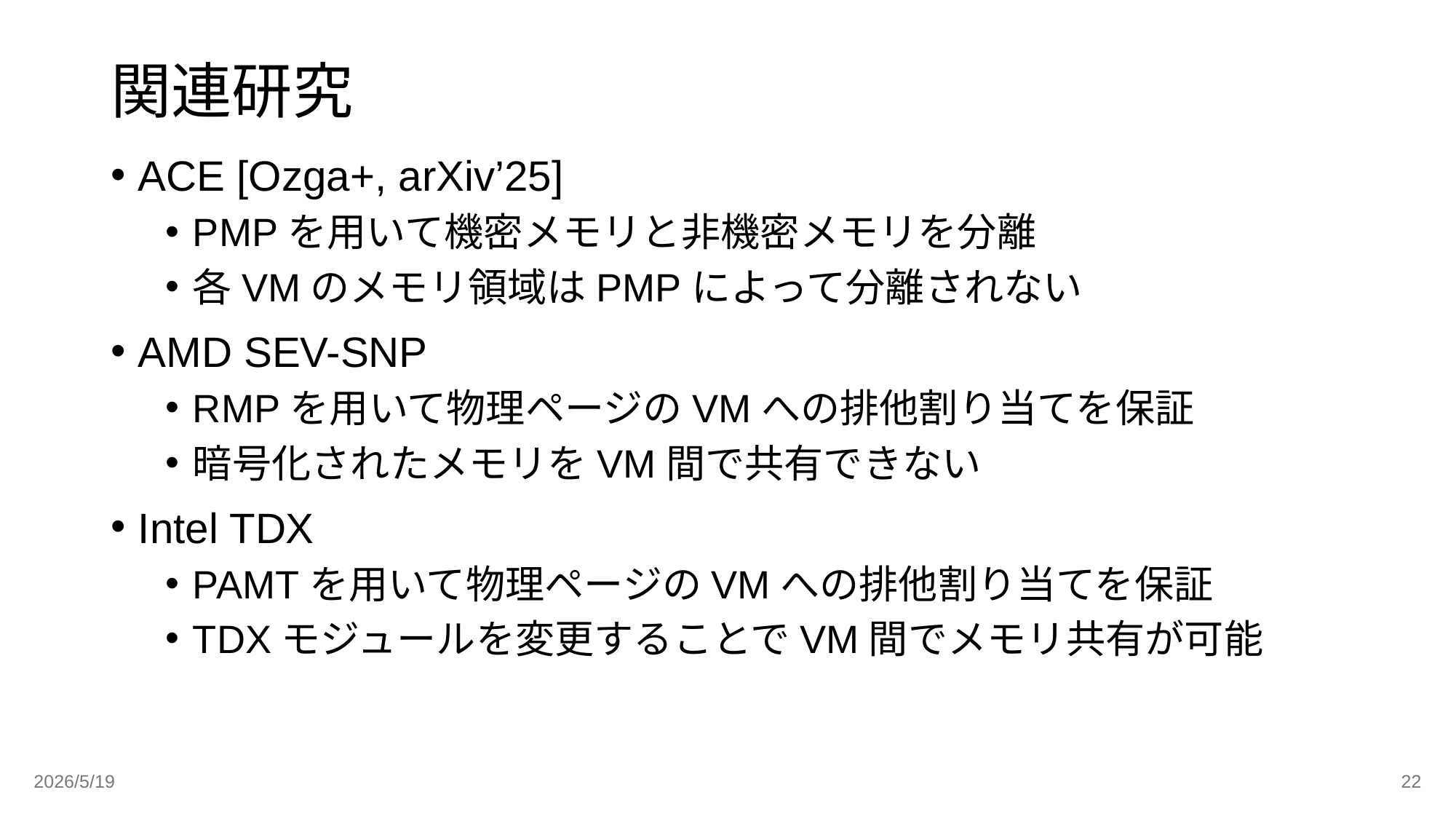

# 関連研究
ACE [Ozga+, arXiv’25]
PMPを用いて機密メモリと非機密メモリを分離
各VMのメモリ領域はPMPによって分離されない
AMD SEV-SNP
RMPを用いて物理ページのVMへの排他割り当てを保証
暗号化されたメモリをVM間で共有できない
Intel TDX
PAMTを用いて物理ページのVMへの排他割り当てを保証
TDXモジュールを変更することでVM間でメモリ共有が可能
2026/5/19
22